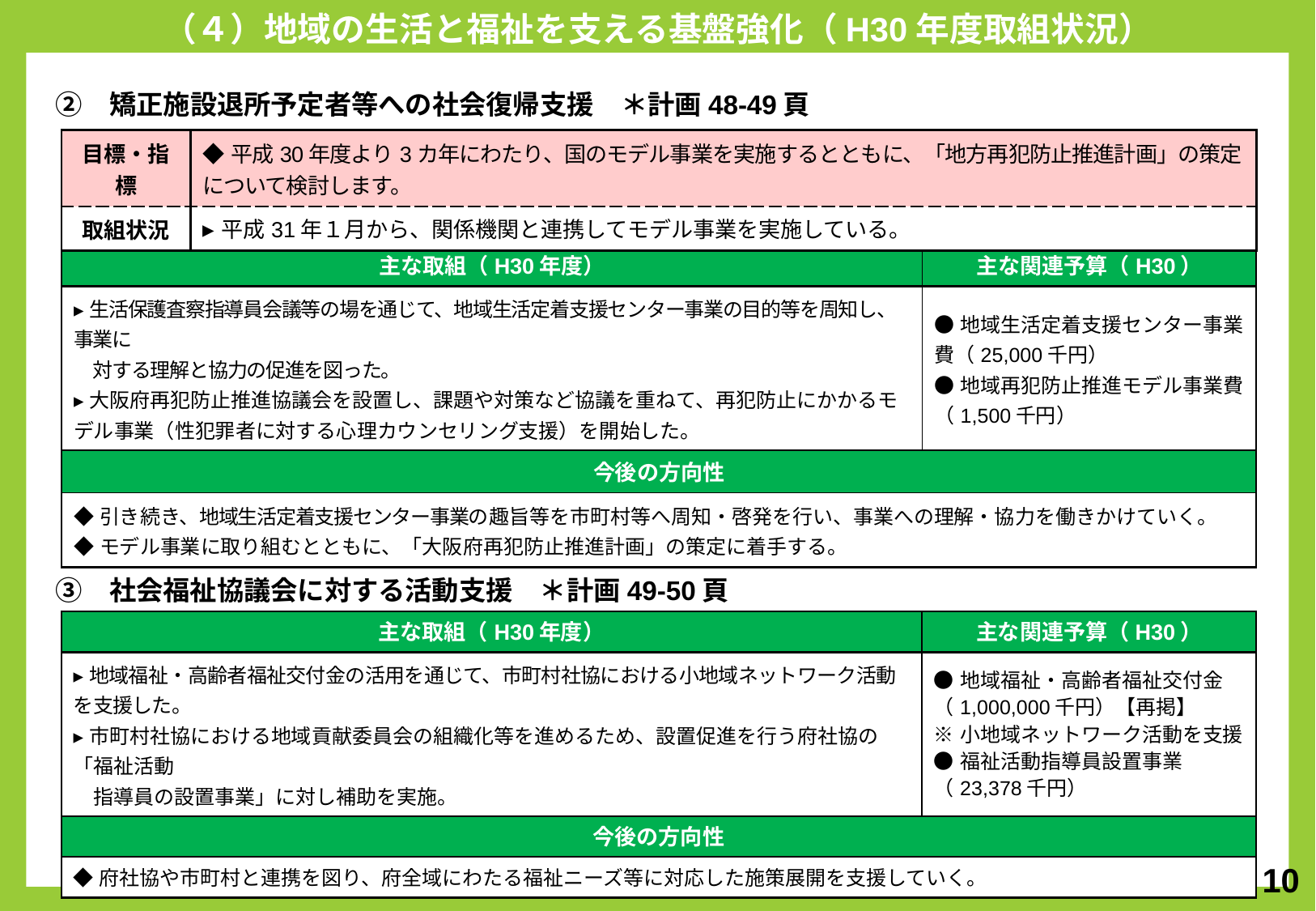

（４）地域の生活と福祉を支える基盤強化（H30年度取組状況）
　②　矯正施設退所予定者等への社会復帰支援　＊計画48-49頁
| 目標・指標 | ◆平成30年度より3カ年にわたり、国のモデル事業を実施するとともに、「地方再犯防止推進計画」の策定について検討します。 |
| --- | --- |
| 取組状況 | ▸平成31年１月から、関係機関と連携してモデル事業を実施している。 |
| 主な取組（H30年度） | 主な関連予算（H30） |
| --- | --- |
| ▸生活保護査察指導員会議等の場を通じて、地域生活定着支援センター事業の目的等を周知し、事業に 　対する理解と協力の促進を図った。 ▸大阪府再犯防止推進協議会を設置し、課題や対策など協議を重ねて、再犯防止にかかるモデル事業（性犯罪者に対する心理カウンセリング支援）を開始した。 | ●地域生活定着支援センター事業費（25,000千円） ●地域再犯防止推進モデル事業費 （1,500千円） |
| 今後の方向性 |  |
| ◆引き続き、地域生活定着支援センター事業の趣旨等を市町村等へ周知・啓発を行い、事業への理解・協力を働きかけていく。 ◆モデル事業に取り組むとともに、「大阪府再犯防止推進計画」の策定に着手する。 |  |
　③　社会福祉協議会に対する活動支援　＊計画49-50頁
| 主な取組（H30年度） | 主な関連予算（H30） |
| --- | --- |
| ▸地域福祉・高齢者福祉交付金の活用を通じて、市町村社協における小地域ネットワーク活動を支援した。 ▸市町村社協における地域貢献委員会の組織化等を進めるため、設置促進を行う府社協の「福祉活動 　指導員の設置事業」に対し補助を実施。 | ●地域福祉・高齢者福祉交付金（1,000,000千円）【再掲】 ※小地域ネットワーク活動を支援 ●福祉活動指導員設置事業（23,378千円） |
| 今後の方向性 |  |
| ◆府社協や市町村と連携を図り、府全域にわたる福祉ニーズ等に対応した施策展開を支援していく。 |  |
10